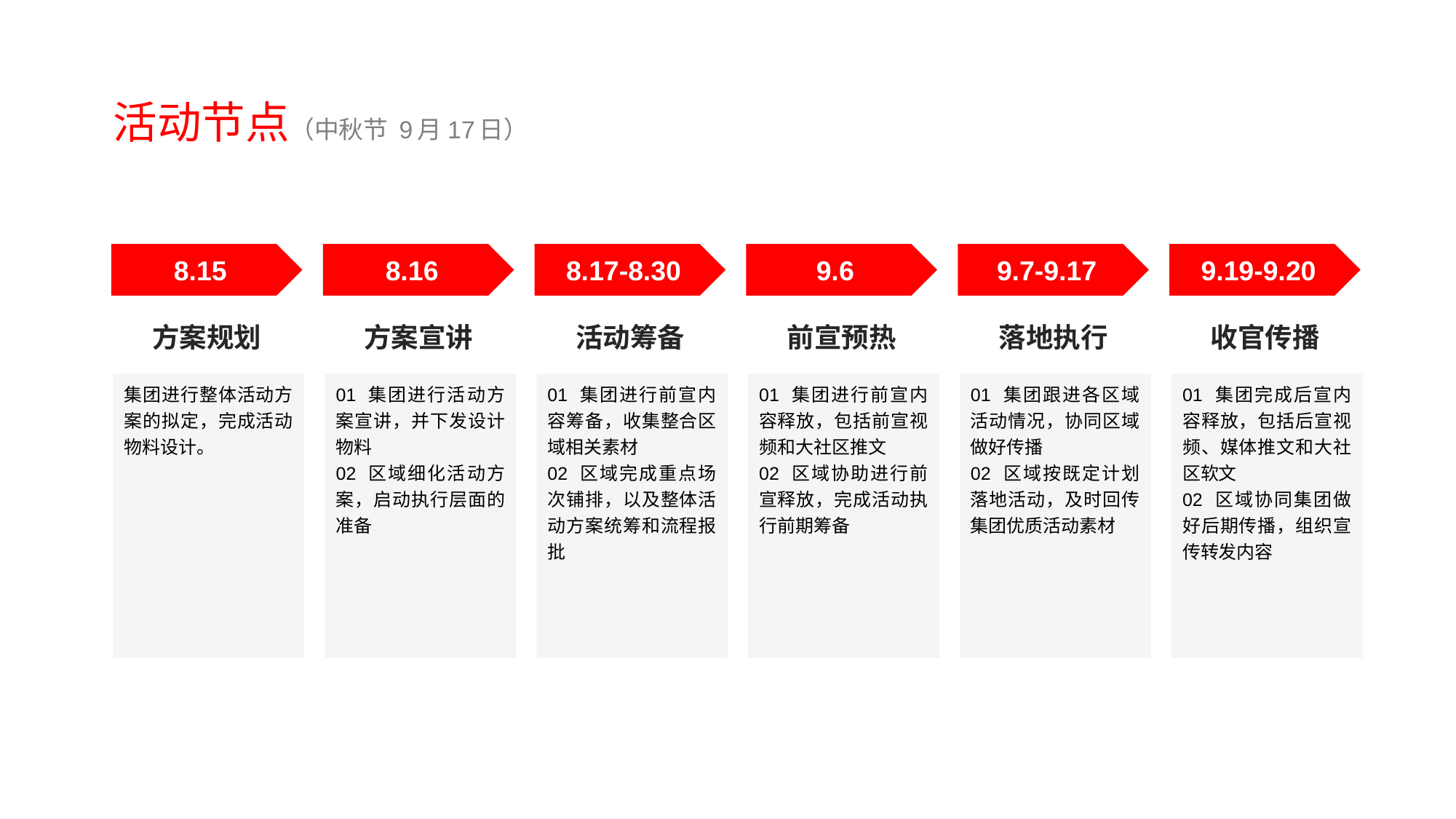

活动节点（中秋节 9月17日）
8.15
8.16
8.17-8.30
9.6
9.7-9.17
9.19-9.20
方案规划
方案宣讲
活动筹备
前宣预热
落地执行
收官传播
集团进行整体活动方案的拟定，完成活动物料设计。
01 集团进行活动方案宣讲，并下发设计物料
02 区域细化活动方案，启动执行层面的准备
01 集团进行前宣内容筹备，收集整合区域相关素材
02 区域完成重点场次铺排，以及整体活动方案统筹和流程报批
01 集团进行前宣内容释放，包括前宣视频和大社区推文
02 区域协助进行前宣释放，完成活动执行前期筹备
01 集团跟进各区域活动情况，协同区域做好传播
02 区域按既定计划落地活动，及时回传集团优质活动素材
01 集团完成后宣内容释放，包括后宣视频、媒体推文和大社区软文
02 区域协同集团做好后期传播，组织宣传转发内容